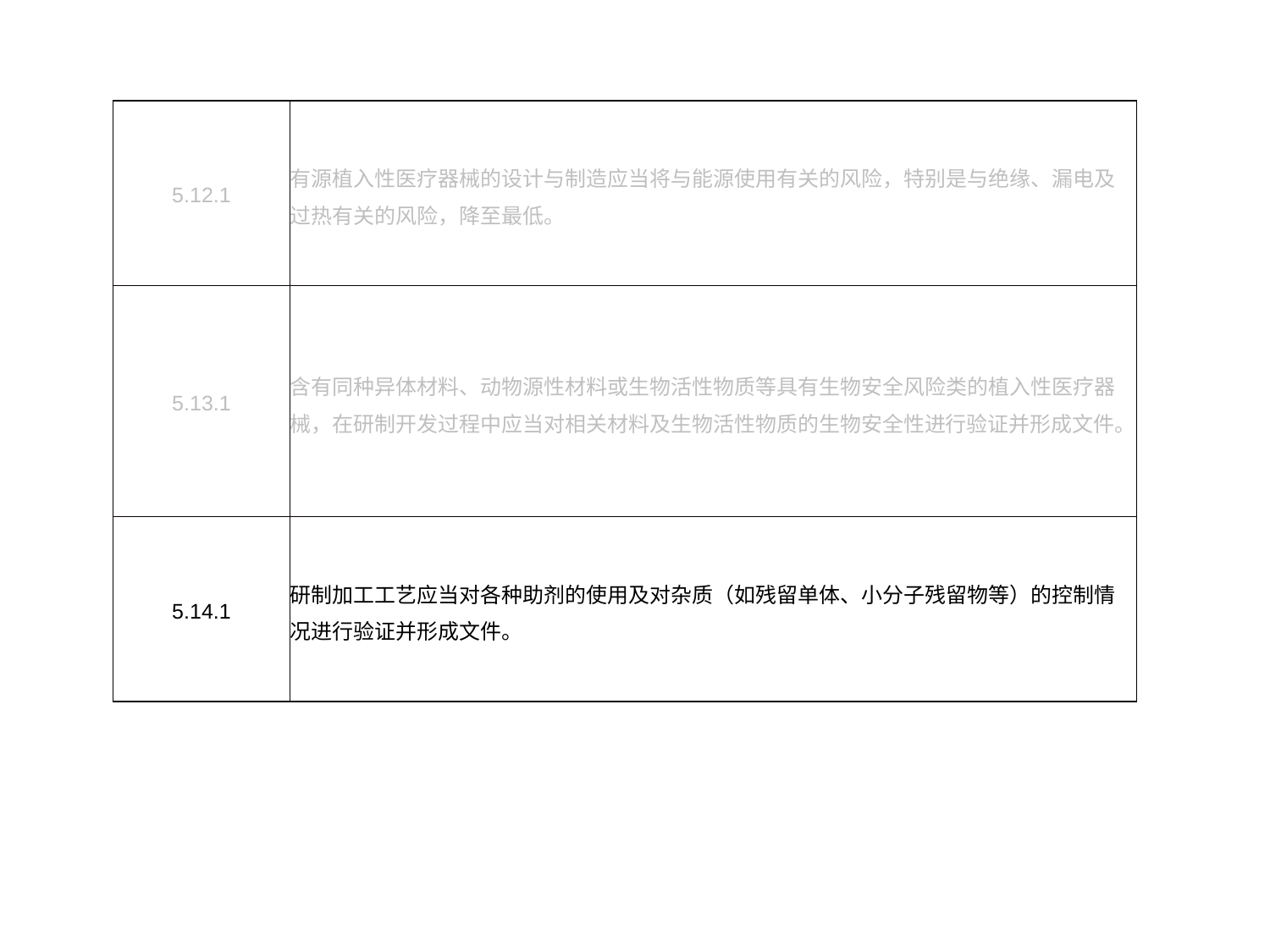

| 5.12.1 | 有源植入性医疗器械的设计与制造应当将与能源使用有关的风险，特别是与绝缘、漏电及过热有关的风险，降至最低。 |
| --- | --- |
| 5.13.1 | 含有同种异体材料、动物源性材料或生物活性物质等具有生物安全风险类的植入性医疗器械，在研制开发过程中应当对相关材料及生物活性物质的生物安全性进行验证并形成文件。 |
| 5.14.1 | 研制加工工艺应当对各种助剂的使用及对杂质（如残留单体、小分子残留物等）的控制情况进行验证并形成文件。 |
23